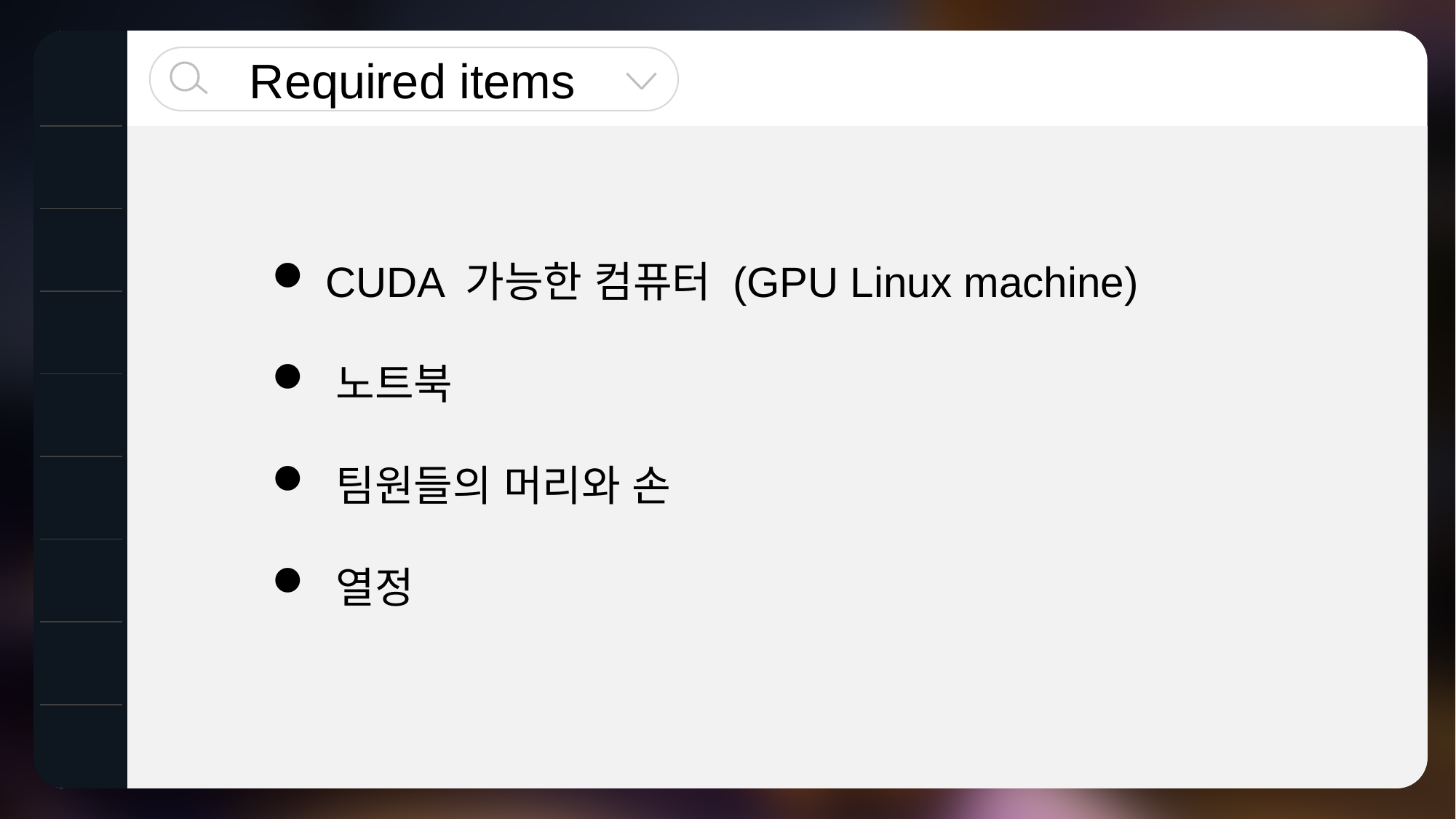

Required items
 CUDA 가능한 컴퓨터 (GPU Linux machine)

 노트북

 팀원들의 머리와 손

 열정